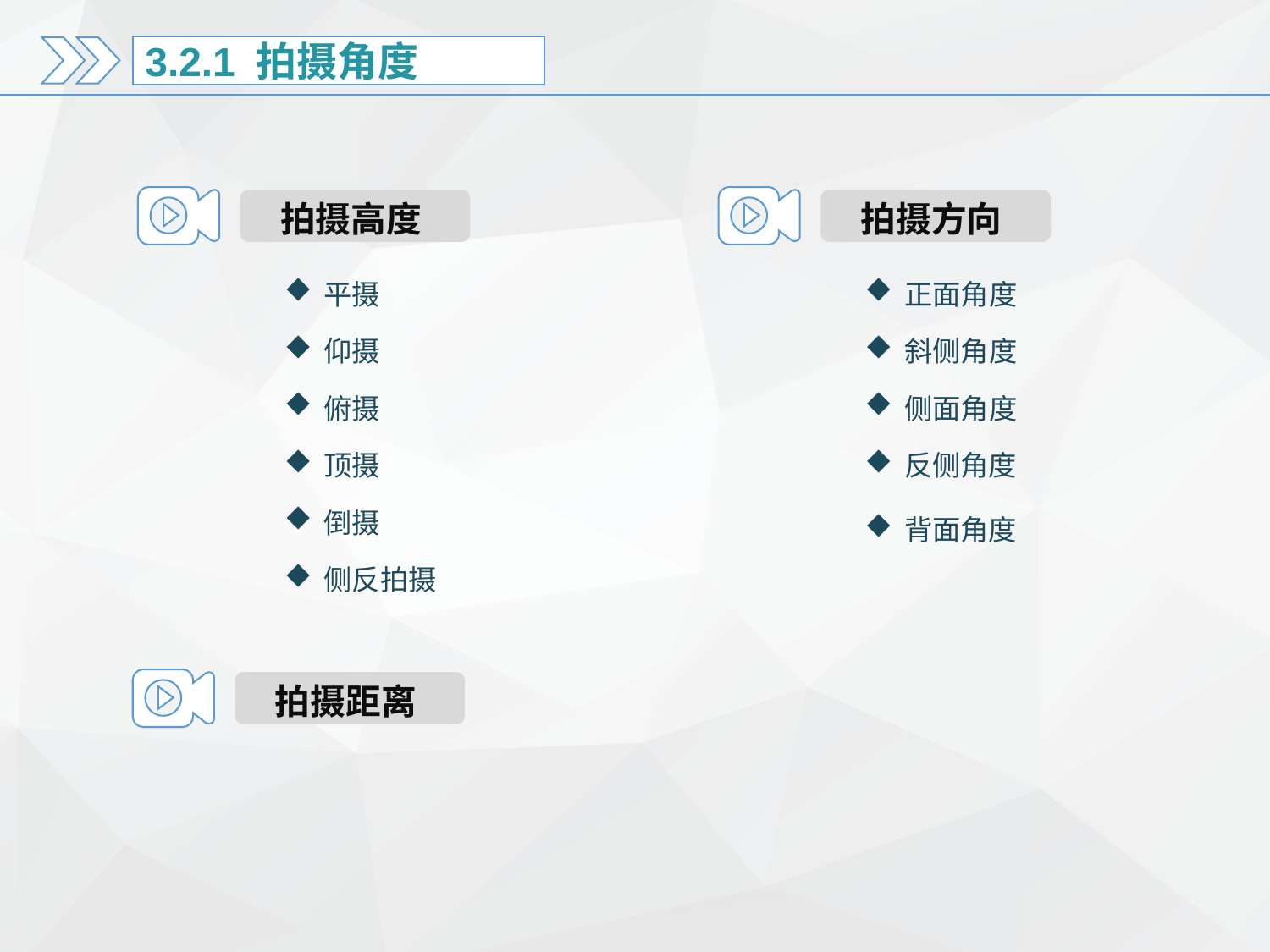

3.2.1 拍摄角度

拍摄高度
拍摄方向
平摄
正面角度
仰摄
斜侧角度
俯摄
侧面角度
顶摄
反侧角度

倒摄
背面角度
侧反拍摄

拍摄距离